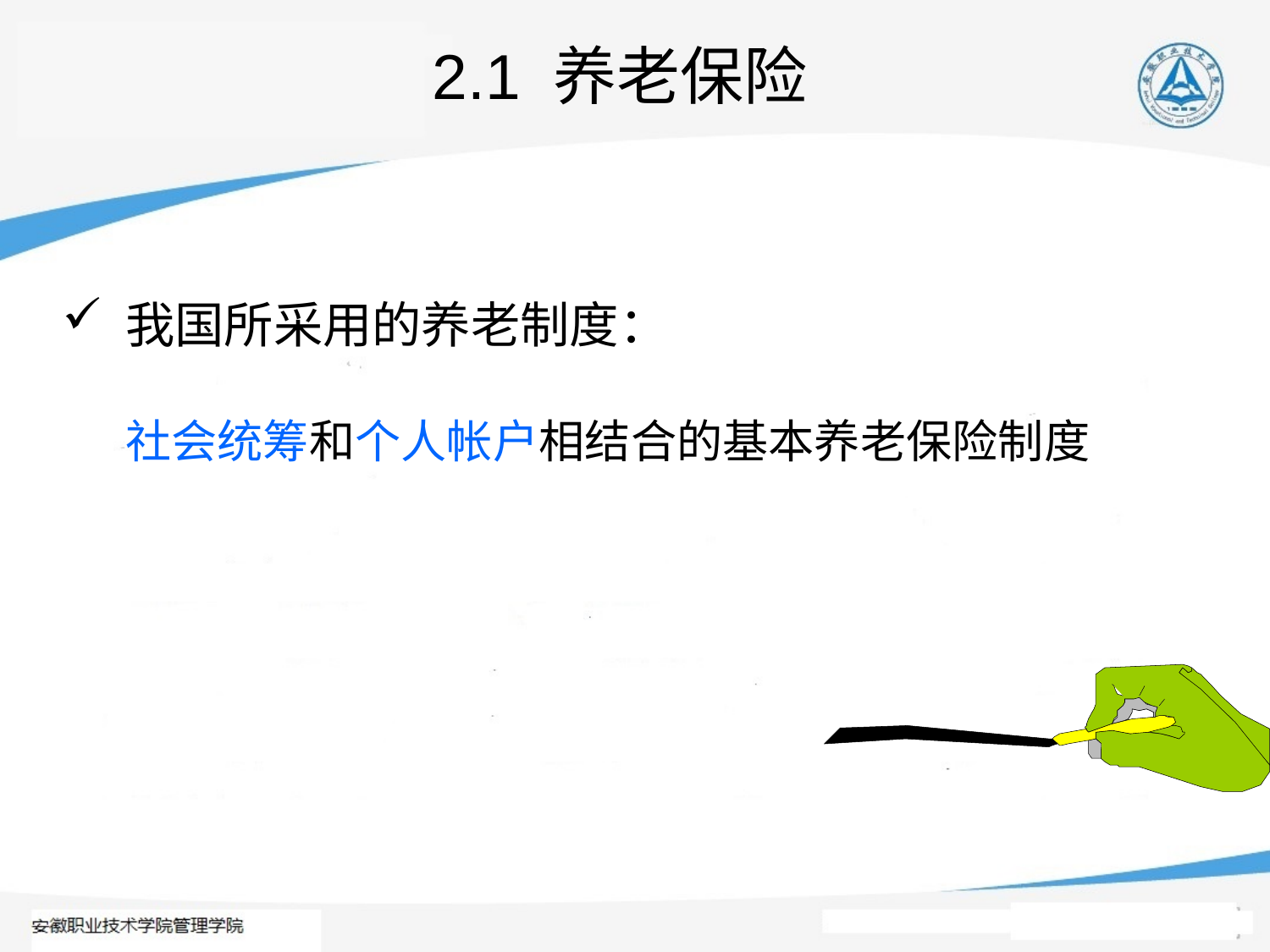

2.1 养老保险
 我国所采用的养老制度：

社会统筹和个人帐户相结合的基本养老保险制度